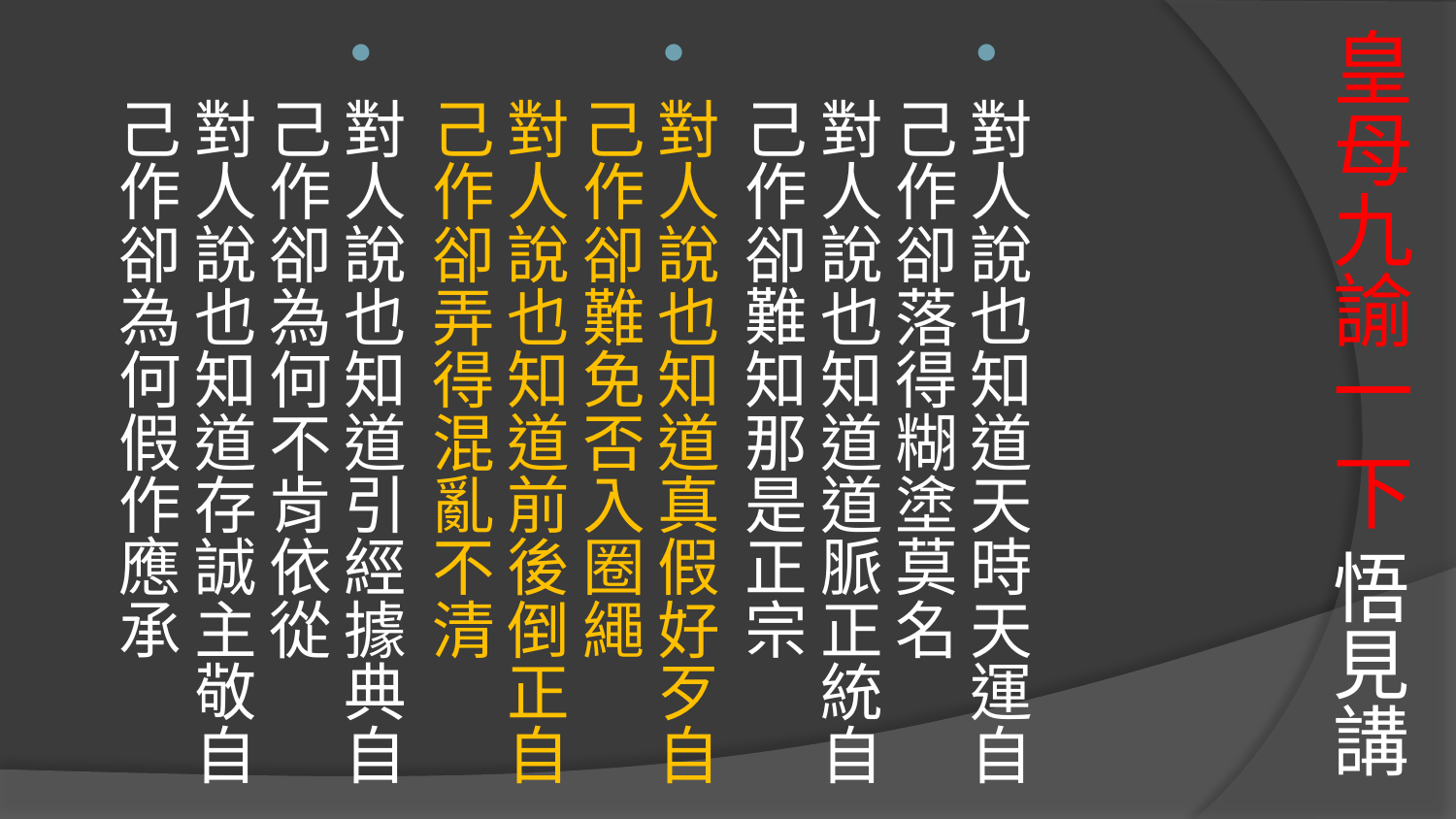

# 皇母九諭一 下 悟見講
對人說也知道天時天運自己作卻落得糊塗莫名
對人說也知道道脈正統自己作卻難知那是正宗
對人說也知道真假好歹自己作卻難免否入圈繩
對人說也知道前後倒正自己作卻弄得混亂不清
對人說也知道引經據典自己作卻為何不肯依從
對人說也知道存誠主敬自己作卻為何假作應承